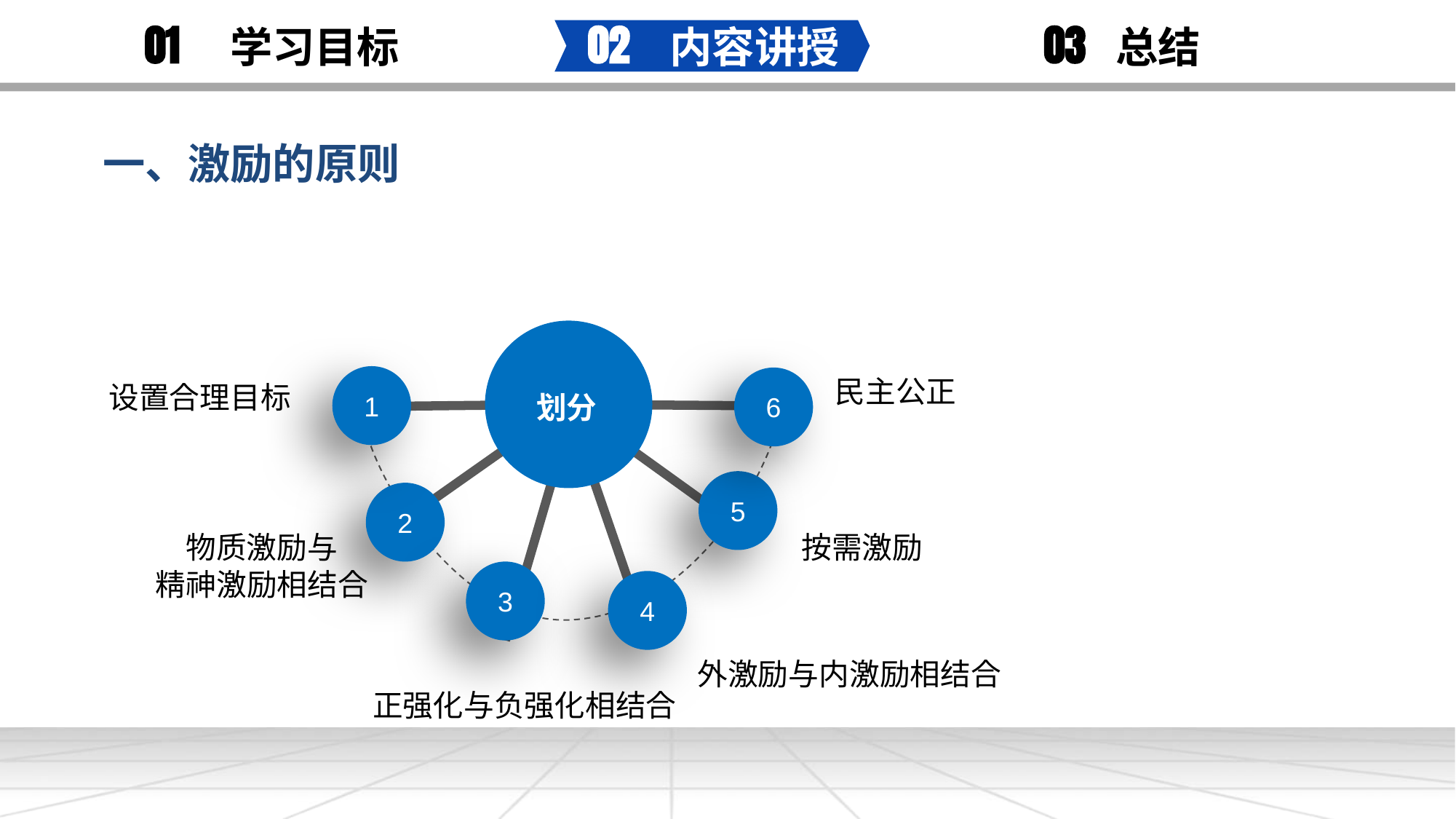

02   内容讲授
03  总结
01    学习目标

一、激励的原则

划分
1
民主公正
6
设置合理目标

5
2
按需激励
物质激励与
精神激励相结合
3
4
外激励与内激励相结合
正强化与负强化相结合